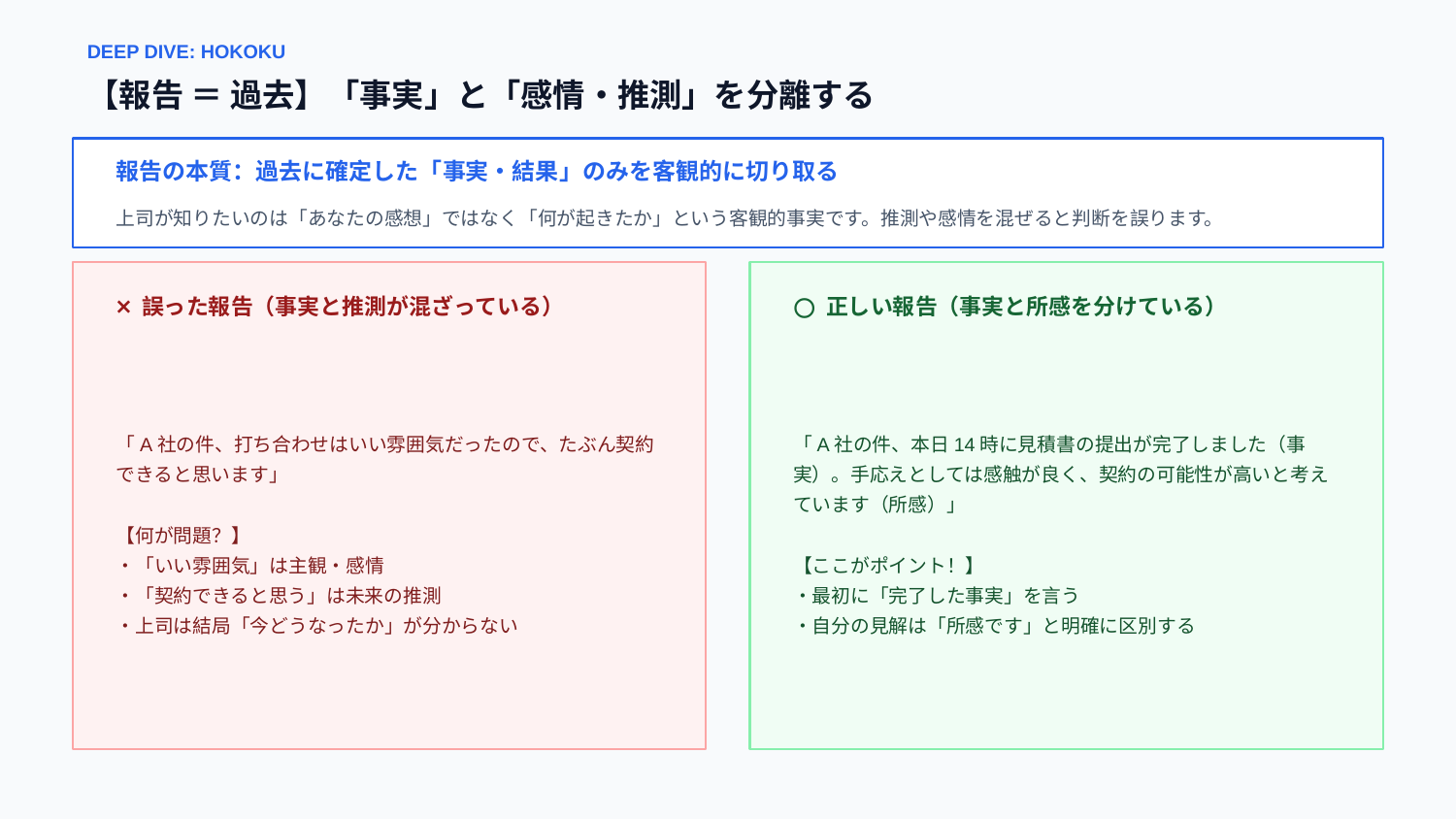

DEEP DIVE: HOKOKU
【報告 ＝ 過去】「事実」と「感情・推測」を分離する

報告の本質：過去に確定した「事実・結果」のみを客観的に切り取る
上司が知りたいのは「あなたの感想」ではなく「何が起きたか」という客観的事実です。推測や感情を混ぜると判断を誤ります。

❌ 誤った報告（事実と推測が混ざっている）
⭕ 正しい報告（事実と所感を分けている）
「A社の件、打ち合わせはいい雰囲気だったので、たぶん契約できると思います」

【何が問題？】
・「いい雰囲気」は主観・感情
・「契約できると思う」は未来の推測
・上司は結局「今どうなったか」が分からない
「A社の件、本日14時に見積書の提出が完了しました（事実）。手応えとしては感触が良く、契約の可能性が高いと考えています（所感）」

【ここがポイント！】
・最初に「完了した事実」を言う
・自分の見解は「所感です」と明確に区別する